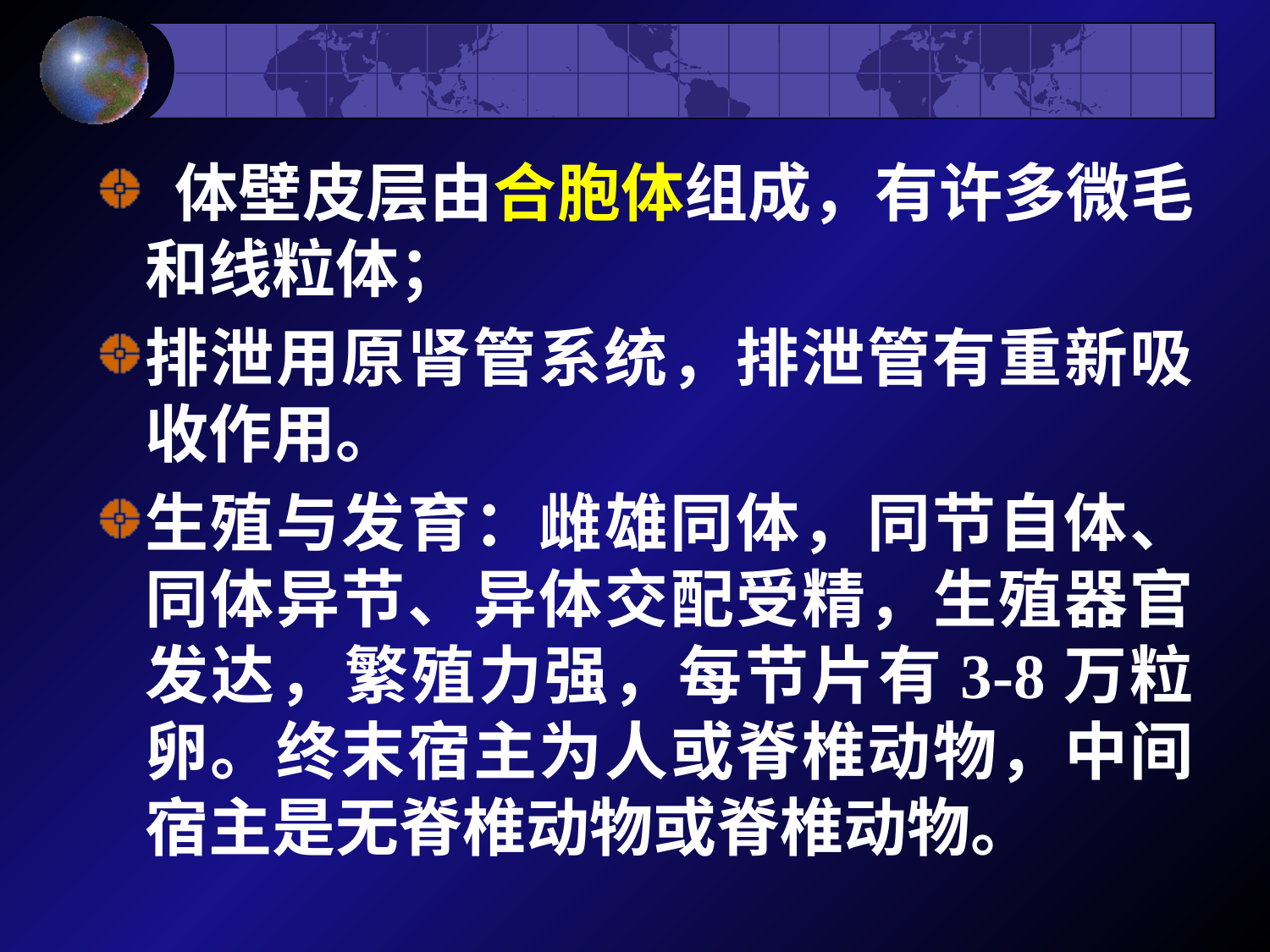

体壁皮层由合胞体组成，有许多微毛和线粒体；
排泄用原肾管系统，排泄管有重新吸收作用。
生殖与发育：雌雄同体，同节自体、同体异节、异体交配受精，生殖器官发达，繁殖力强，每节片有3-8万粒卵。终末宿主为人或脊椎动物，中间宿主是无脊椎动物或脊椎动物。

33